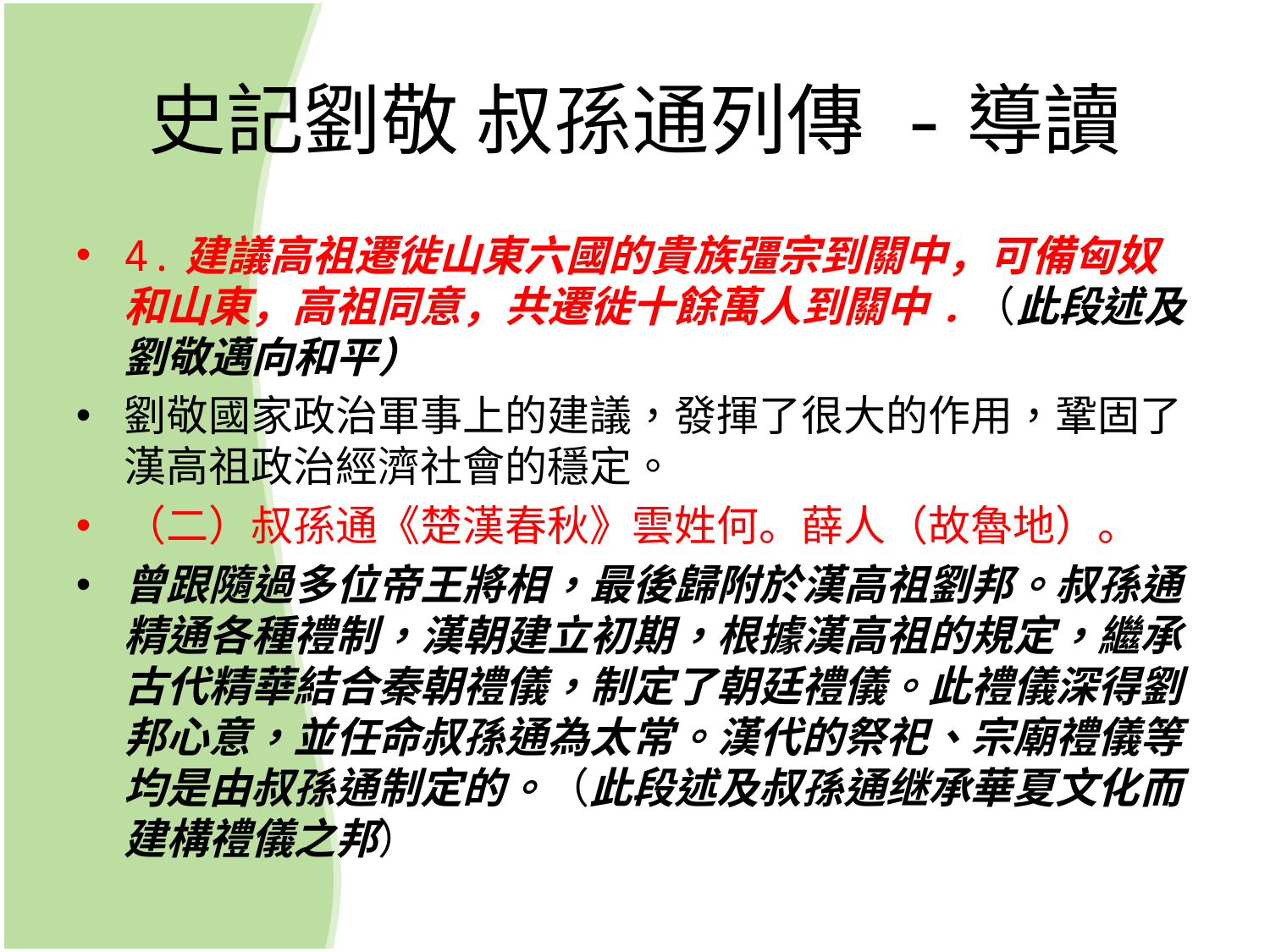

# 史記劉敬 叔孫通列傳 -導讀
4.建議高祖遷徙山東六國的貴族彊宗到關中，可備匈奴和山東，高祖同意，共遷徙十餘萬人到關中.（此段述及劉敬邁向和平）
劉敬國家政治軍事上的建議，發揮了很大的作用，鞏固了漢高祖政治經濟社會的穩定。
（二）叔孫通《楚漢春秋》雲姓何。薛人（故魯地）。
曾跟隨過多位帝王將相，最後歸附於漢高祖劉邦。叔孫通精通各種禮制，漢朝建立初期，根據漢高祖的規定，繼承古代精華結合秦朝禮儀，制定了朝廷禮儀。此禮儀深得劉邦心意，並任命叔孫通為太常。漢代的祭祀、宗廟禮儀等均是由叔孫通制定的。（此段述及叔孫通继承華夏文化而建構禮儀之邦）